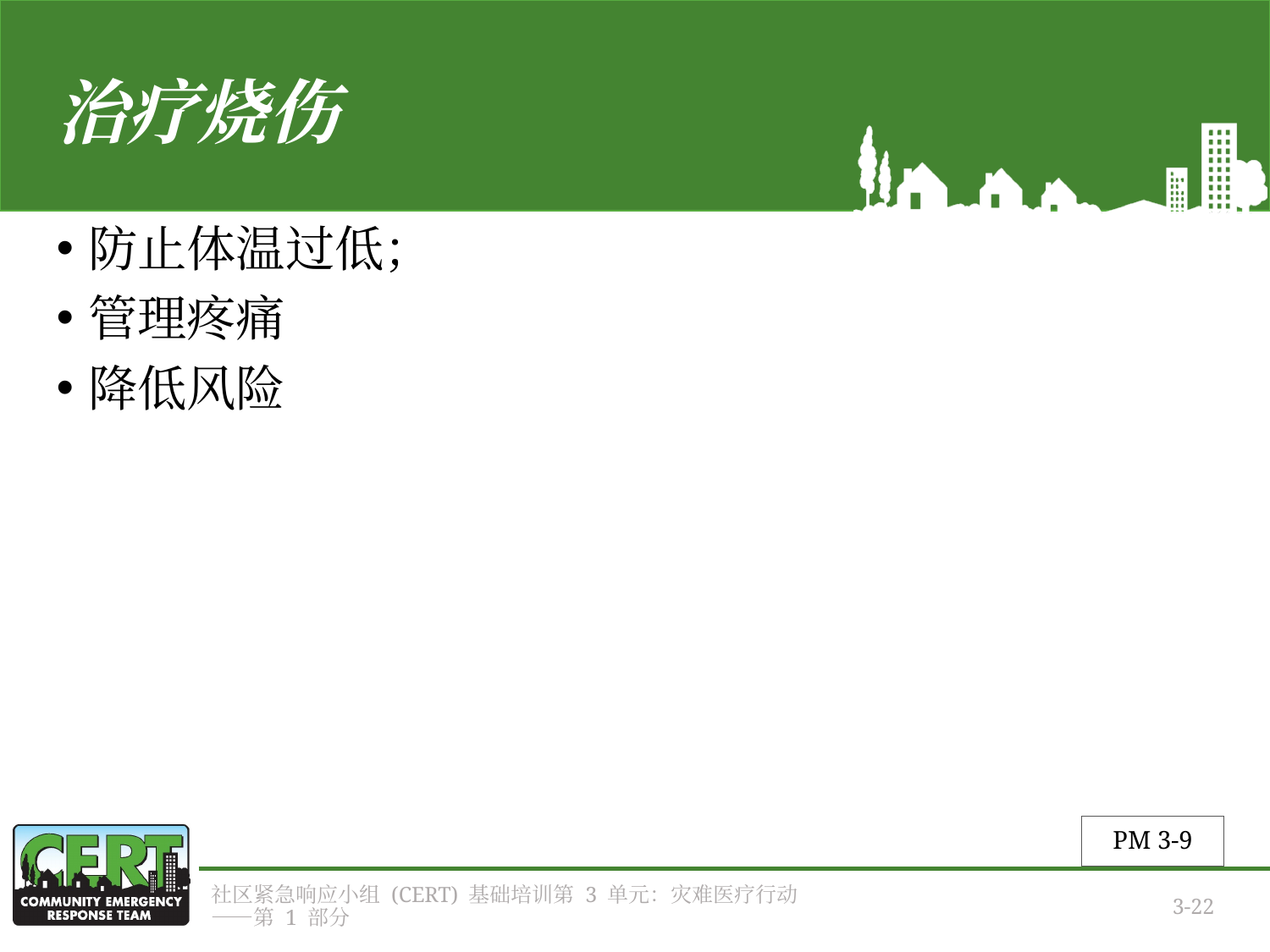

# 治疗烧伤
防止体温过低；
管理疼痛
降低风险
PM 3-9
社区紧急响应小组 (CERT) 基础培训第 3 单元：灾难医疗行动——第 1 部分
3-22